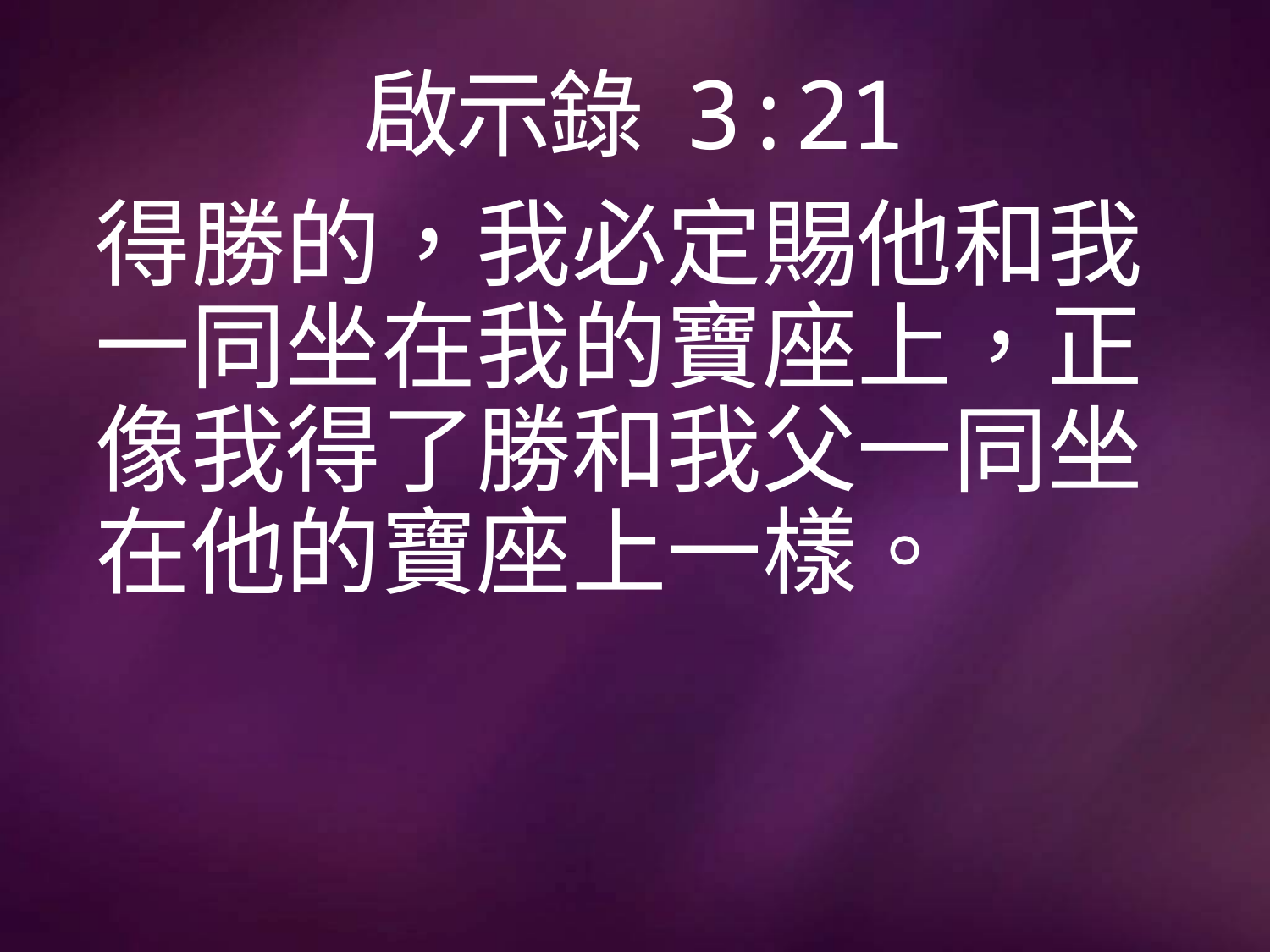

# 啟示錄 3:21
得勝的，我必定賜他和我一同坐在我的寶座上，正像我得了勝和我父一同坐在他的寶座上一樣。